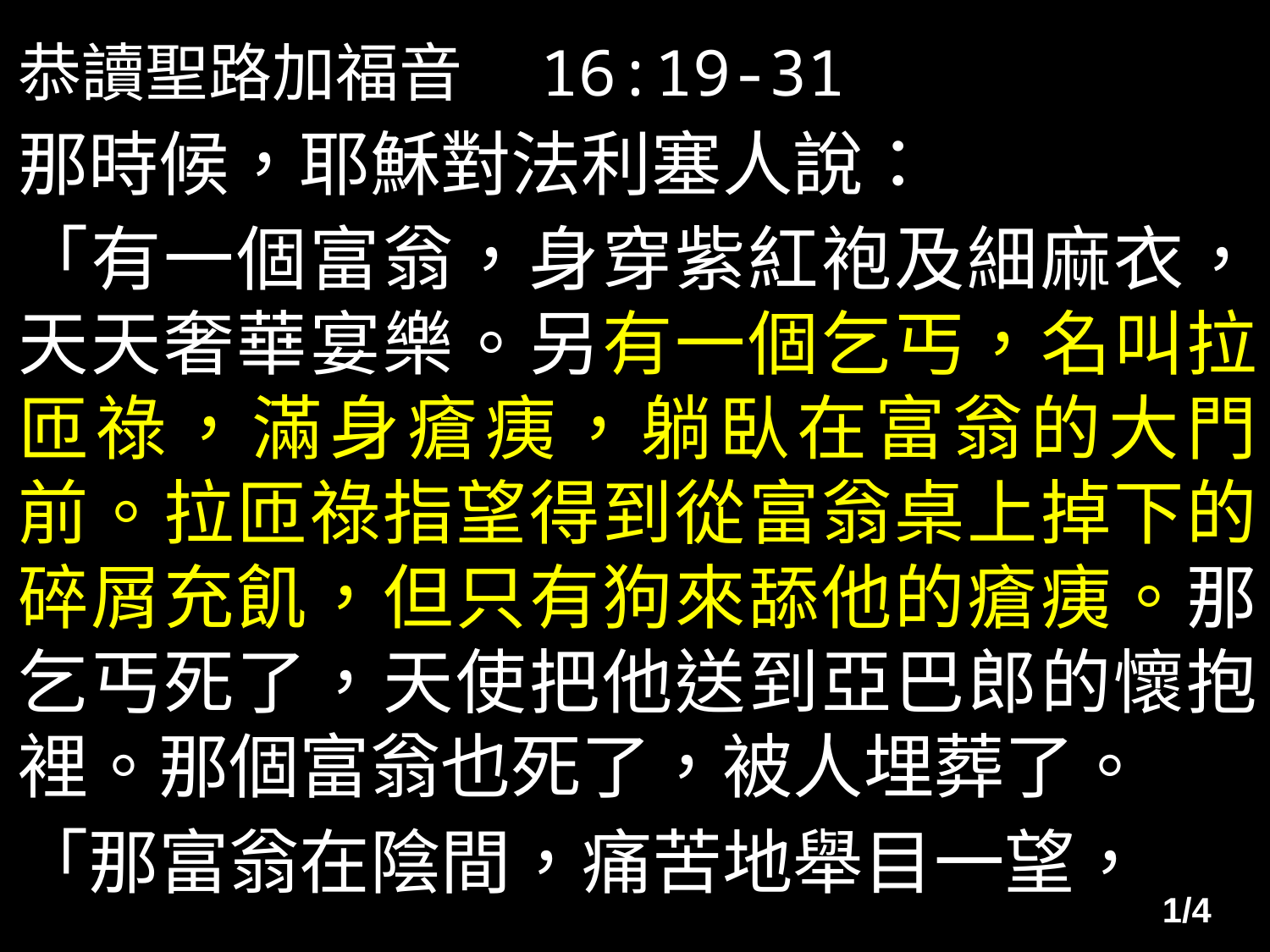

恭讀聖路加福音　16:19-31
那時候，耶穌對法利塞人說：
「有一個富翁，身穿紫紅袍及細麻衣，天天奢華宴樂。另有一個乞丐，名叫拉匝祿，滿身瘡痍，躺臥在富翁的大門前。拉匝祿指望得到從富翁桌上掉下的碎屑充飢，但只有狗來舔他的瘡痍。那乞丐死了，天使把他送到亞巴郎的懷抱裡。那個富翁也死了，被人埋葬了。
「那富翁在陰間，痛苦地舉目一望，
1/4